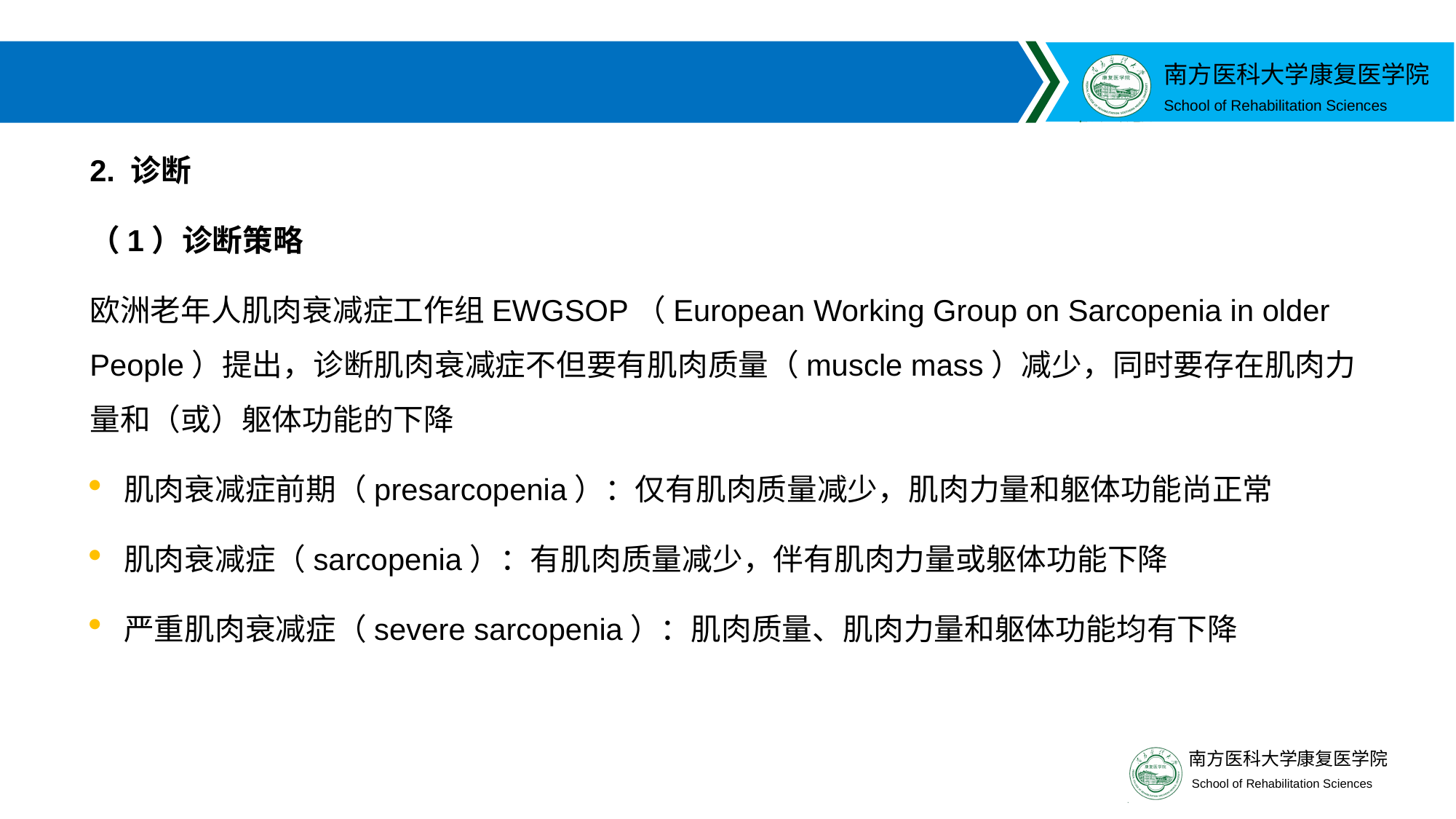

#
2. 诊断
（1）诊断策略
欧洲老年人肌肉衰减症工作组EWGSOP（European Working Group on Sarcopenia in older People）提出，诊断肌肉衰减症不但要有肌肉质量（muscle mass）减少，同时要存在肌肉力量和（或）躯体功能的下降
肌肉衰减症前期（presarcopenia）：仅有肌肉质量减少，肌肉力量和躯体功能尚正常
肌肉衰减症（sarcopenia）：有肌肉质量减少，伴有肌肉力量或躯体功能下降
严重肌肉衰减症（severe sarcopenia）：肌肉质量、肌肉力量和躯体功能均有下降